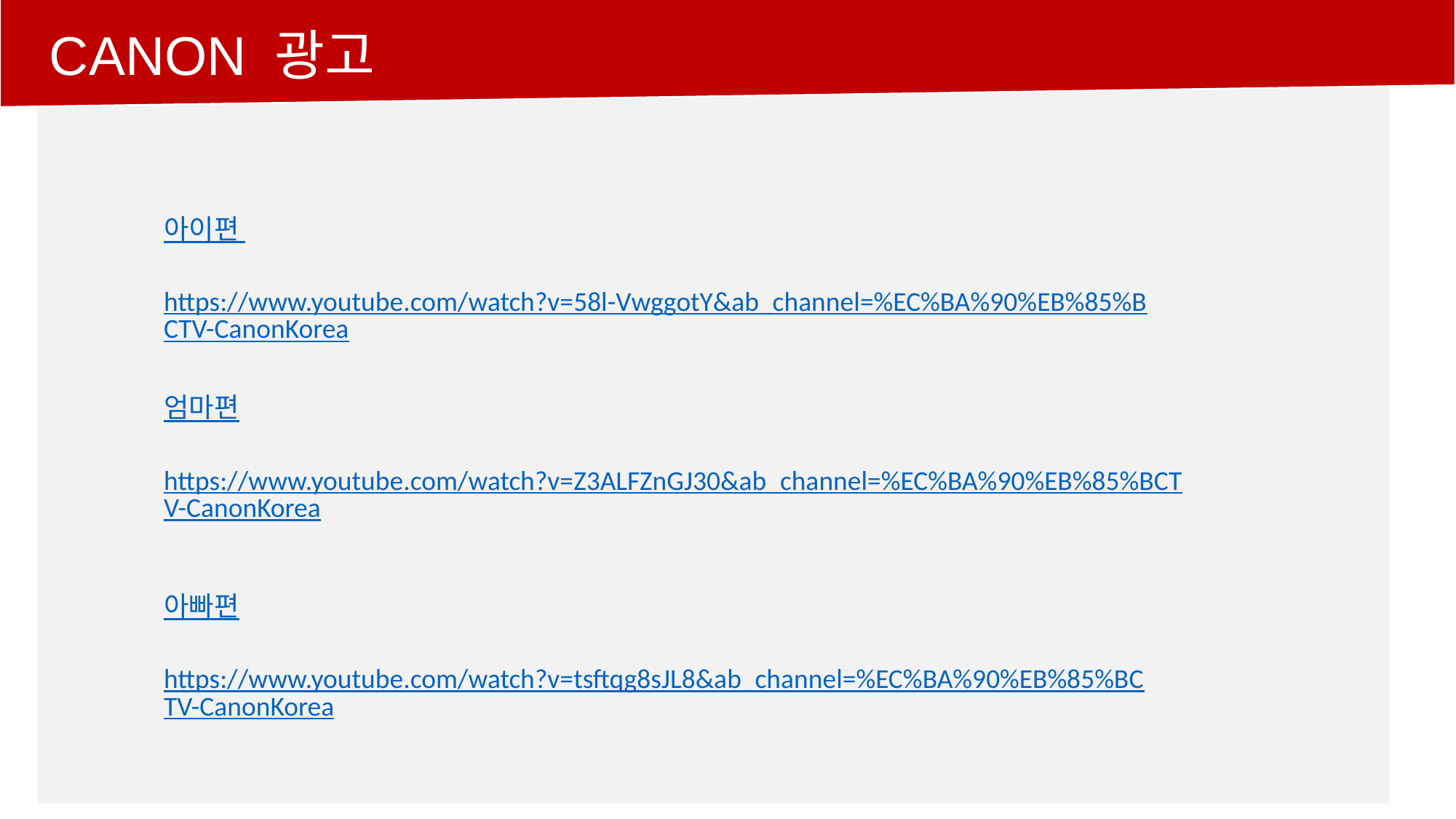

CANON 광고

아이편

https://www.youtube.com/watch?v=58l-VwggotY&ab_channel=%EC%BA%90%EB%85%BCTV-CanonKorea
엄마편

https://www.youtube.com/watch?v=Z3ALFZnGJ30&ab_channel=%EC%BA%90%EB%85%BCTV-CanonKorea
아빠편

https://www.youtube.com/watch?v=tsftqg8sJL8&ab_channel=%EC%BA%90%EB%85%BCTV-CanonKorea